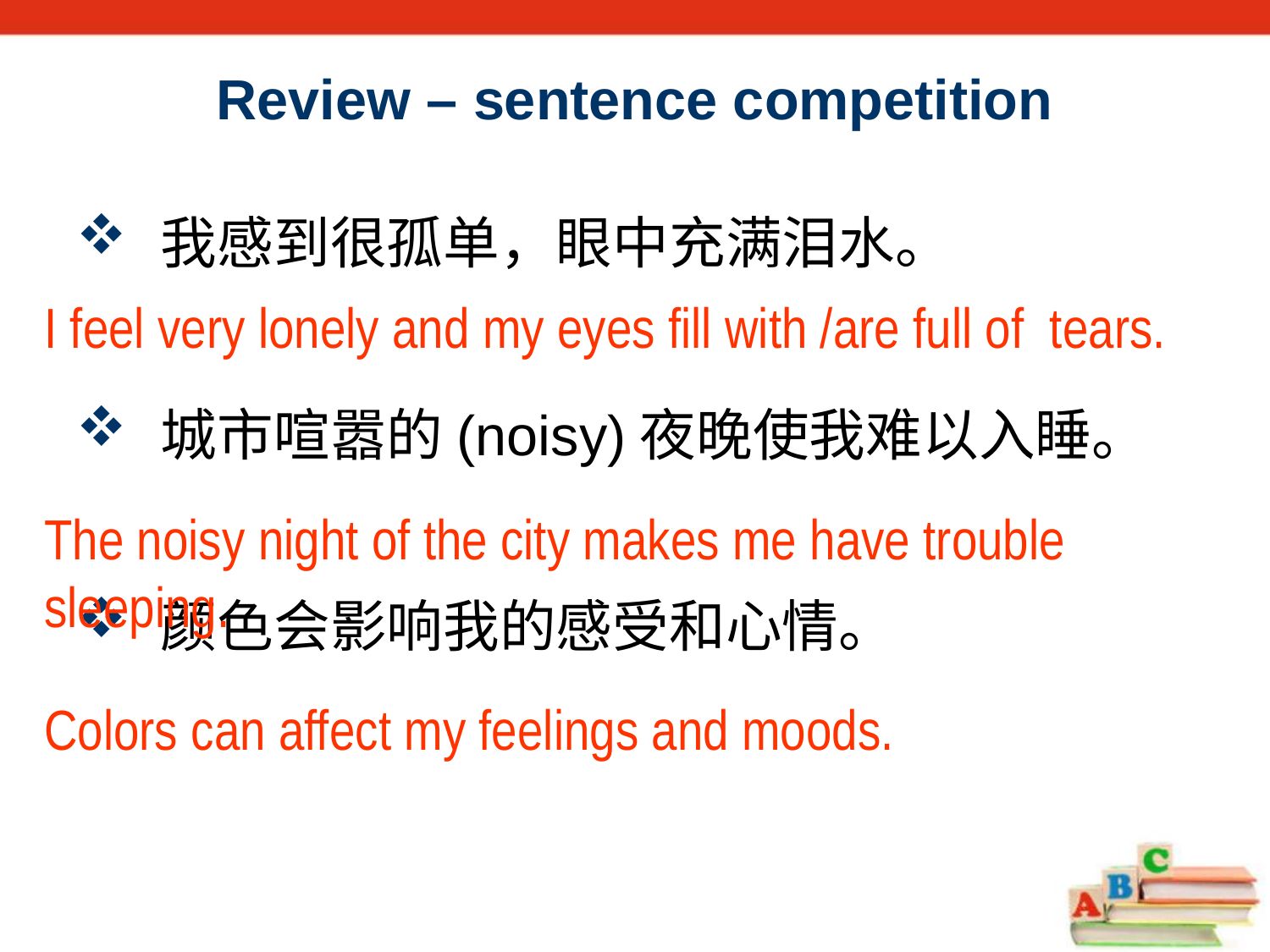

# Review – sentence competition
我感到很孤单，眼中充满泪水。

城市喧嚣的(noisy)夜晚使我难以入睡。

颜色会影响我的感受和心情。
I feel very lonely and my eyes fill with /are full of  tears.
The noisy night of the city makes me have trouble sleeping.
Colors can affect my feelings and moods.